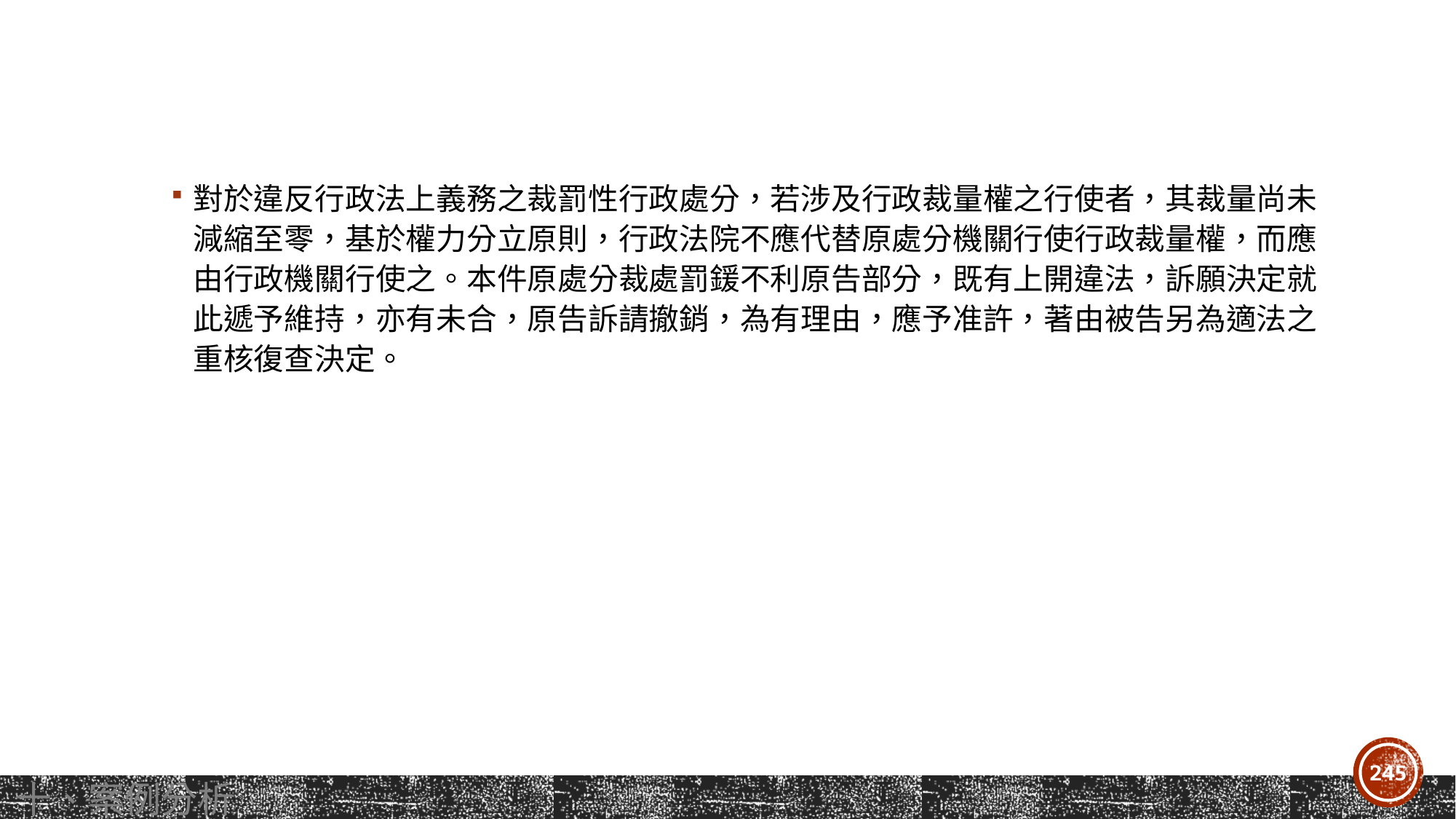

#
對於違反行政法上義務之裁罰性行政處分，若涉及行政裁量權之行使者，其裁量尚未減縮至零，基於權力分立原則，行政法院不應代替原處分機關行使行政裁量權，而應由行政機關行使之。本件原處分裁處罰鍰不利原告部分，既有上開違法，訴願決定就此遞予維持，亦有未合，原告訴請撤銷，為有理由，應予准許，著由被告另為適法之重核復查決定。

245